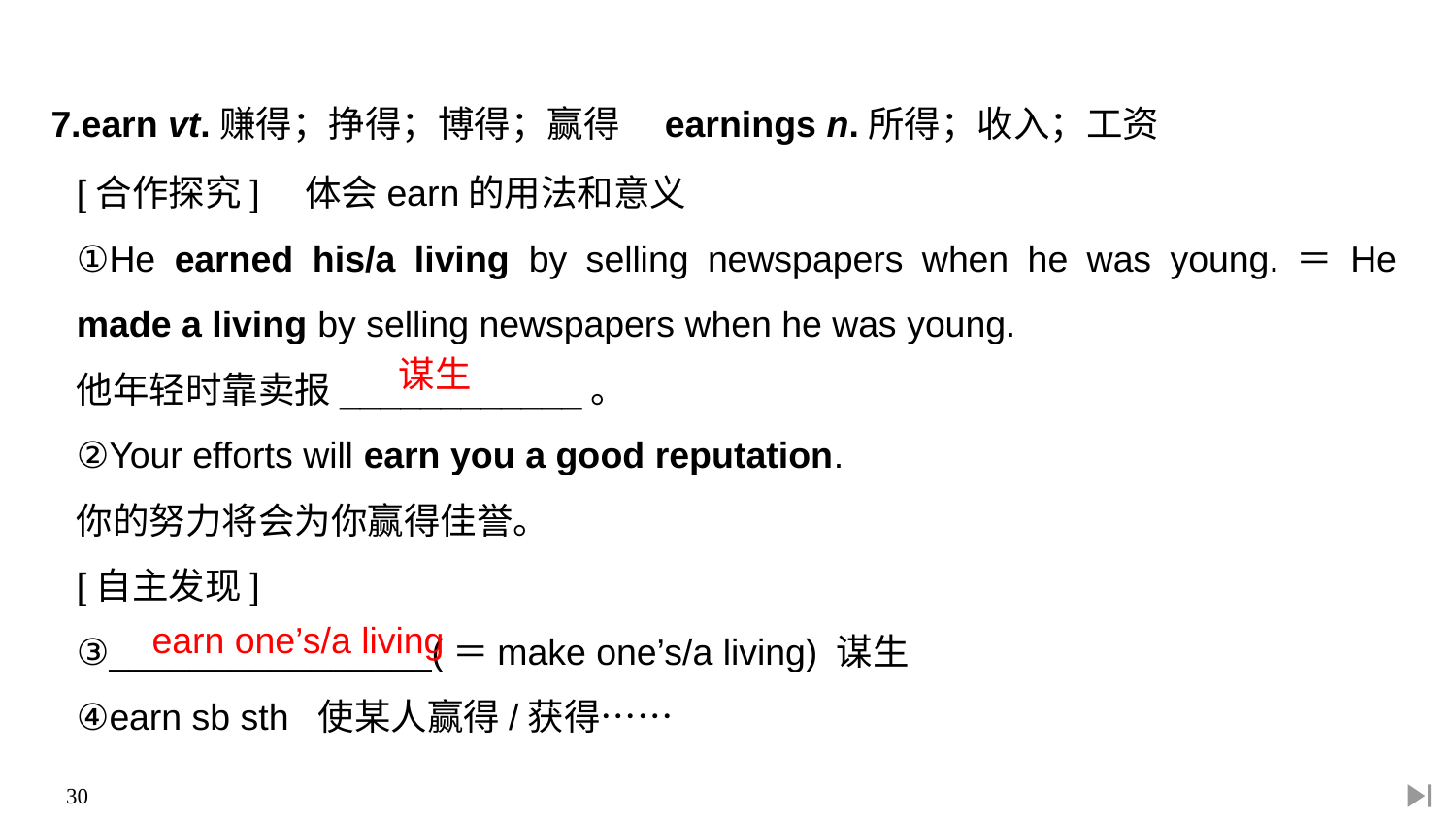

7.earn vt.赚得；挣得；博得；赢得　earnings n.所得；收入；工资
[合作探究]　体会earn的用法和意义
①He earned his/a living by selling newspapers when he was young.＝He made a living by selling newspapers when he was young.
他年轻时靠卖报____________。
②Your efforts will earn you a good reputation.
你的努力将会为你赢得佳誉。
[自主发现]
③________________(＝make one’s/a living) 谋生
④earn sb sth  使某人赢得/获得……
谋生
earn one’s/a living